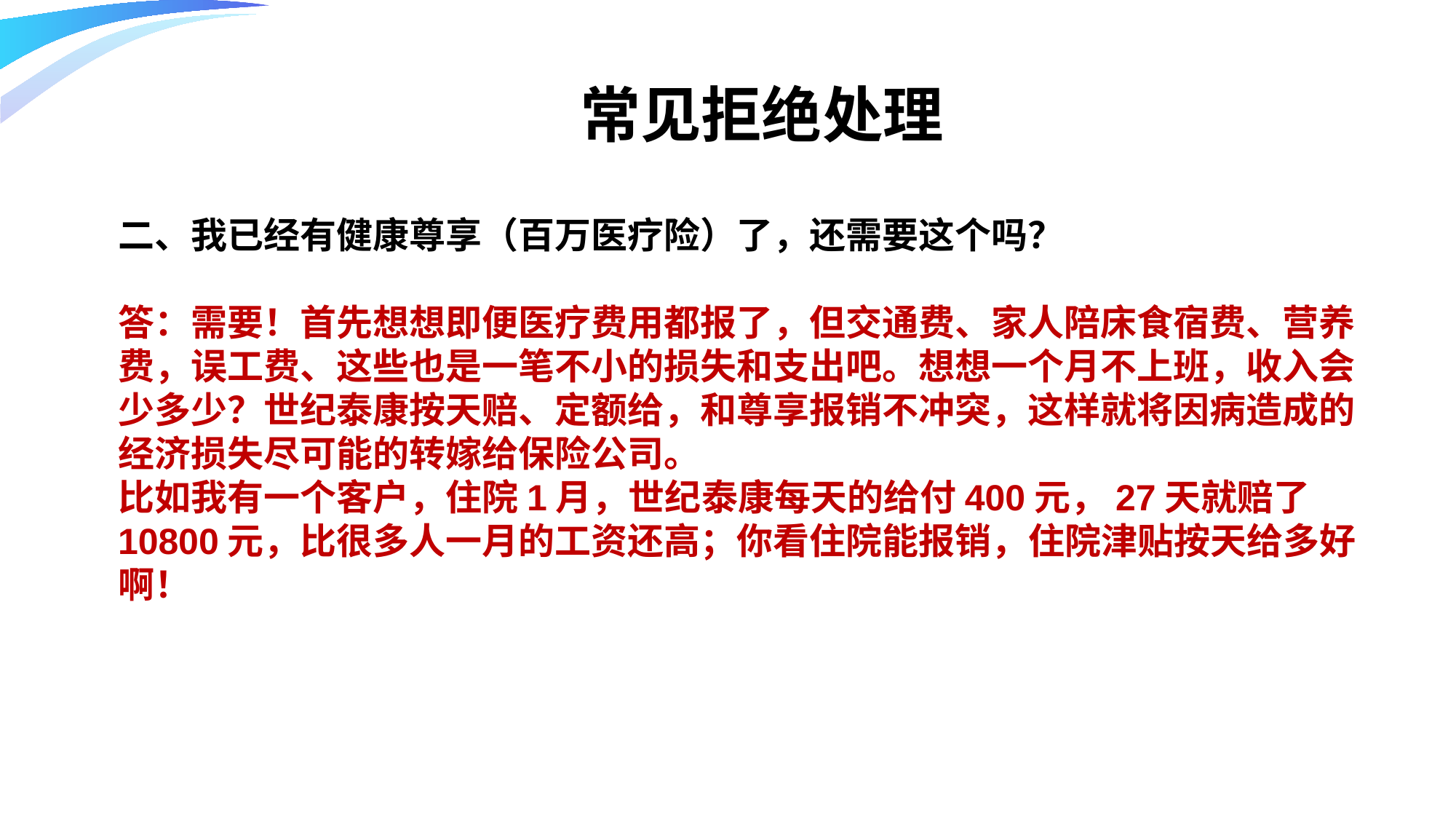

常见拒绝处理
二、我已经有健康尊享（百万医疗险）了，还需要这个吗？

答：需要！首先想想即便医疗费用都报了，但交通费、家人陪床食宿费、营养费，误工费、这些也是一笔不小的损失和支出吧。想想一个月不上班，收入会少多少？世纪泰康按天赔、定额给，和尊享报销不冲突，这样就将因病造成的经济损失尽可能的转嫁给保险公司。
比如我有一个客户，住院1月，世纪泰康每天的给付400元，27天就赔了10800元，比很多人一月的工资还高；你看住院能报销，住院津贴按天给多好啊！